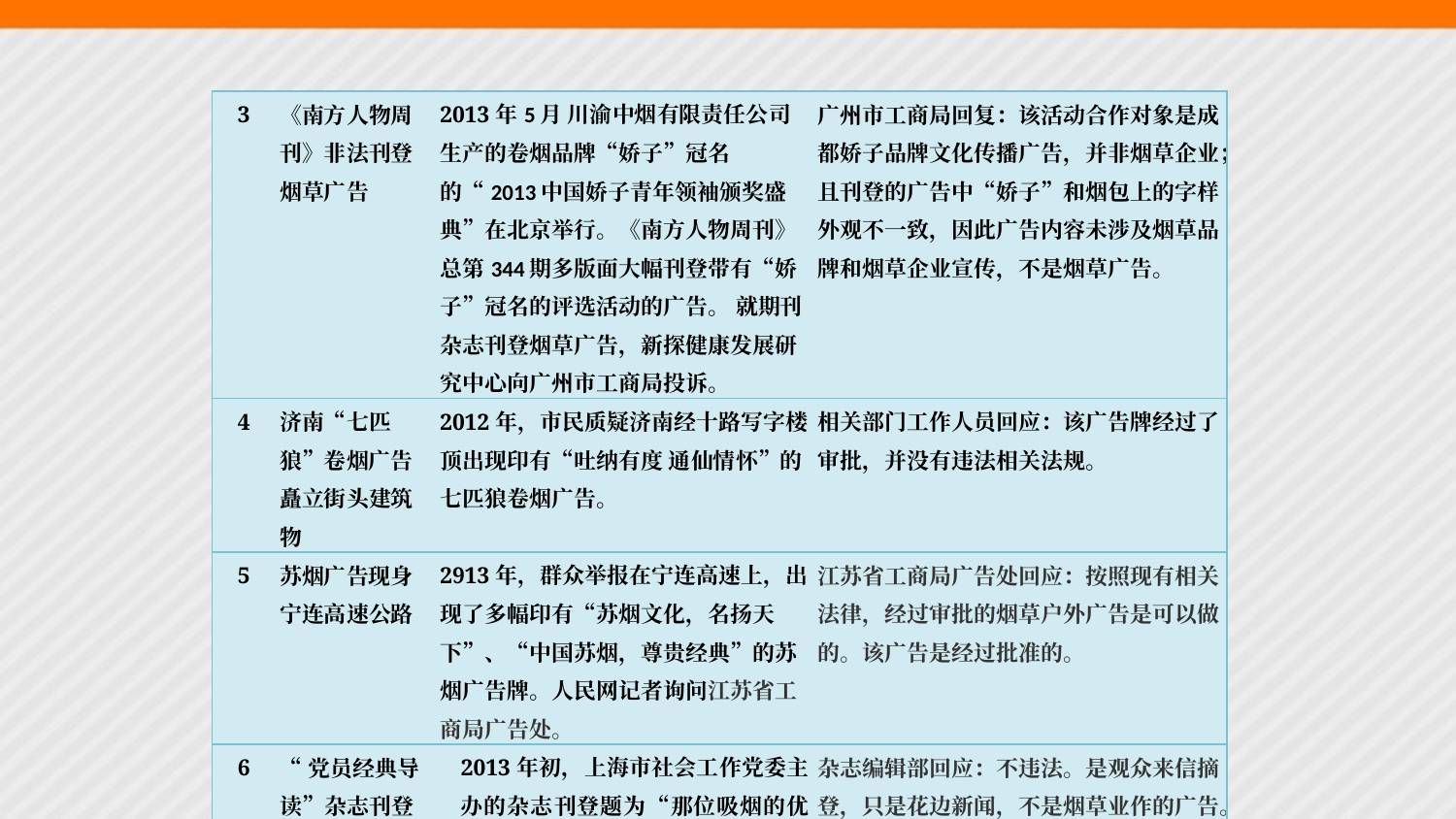

| 3 | 《南方人物周刊》非法刊登烟草广告 | 2013年5月 川渝中烟有限责任公司生产的卷烟品牌“娇子”冠名的“2013中国娇子青年领袖颁奖盛典”在北京举行。《南方人物周刊》总第344期多版面大幅刊登带有“娇子”冠名的评选活动的广告。 就期刊杂志刊登烟草广告，新探健康发展研究中心向广州市工商局投诉。 | 广州市工商局回复：该活动合作对象是成都娇子品牌文化传播广告，并非烟草企业；且刊登的广告中“娇子”和烟包上的字样外观不一致，因此广告内容未涉及烟草品牌和烟草企业宣传，不是烟草广告。 |
| --- | --- | --- | --- |
| 4 | 济南“七匹狼”卷烟广告矗立街头建筑物 | 2012年，市民质疑济南经十路写字楼顶出现印有“吐纳有度 通仙情怀”的七匹狼卷烟广告。 | 相关部门工作人员回应：该广告牌经过了审批，并没有违法相关法规。 |
| 5 | 苏烟广告现身宁连高速公路 | 2913年，群众举报在宁连高速上，出现了多幅印有“苏烟文化，名扬天下”、“中国苏烟，尊贵经典”的苏烟广告牌。人民网记者询问江苏省工商局广告处。 | 江苏省工商局广告处回应：按照现有相关法律，经过审批的烟草户外广告是可以做的。该广告是经过批准的。 |
| 6 | “党员经典导读”杂志刊登吸烟女士吸烟照片，发文赞赏吸烟形象“优雅” | 2013年初，上海市社会工作党委主办的杂志刊登题为“那位吸烟的优雅女人”的文章，并附女人抽烟的相片。500多字居然出现了三遍“‘烟怎么抽的那么美” “看见你抽烟，我也想抽了”。新探健康发展研究中心致电杂志社，提出质疑。 | 杂志编辑部回应：不违法。是观众来信摘登，只是花边新闻，不是烟草业作的广告。 |